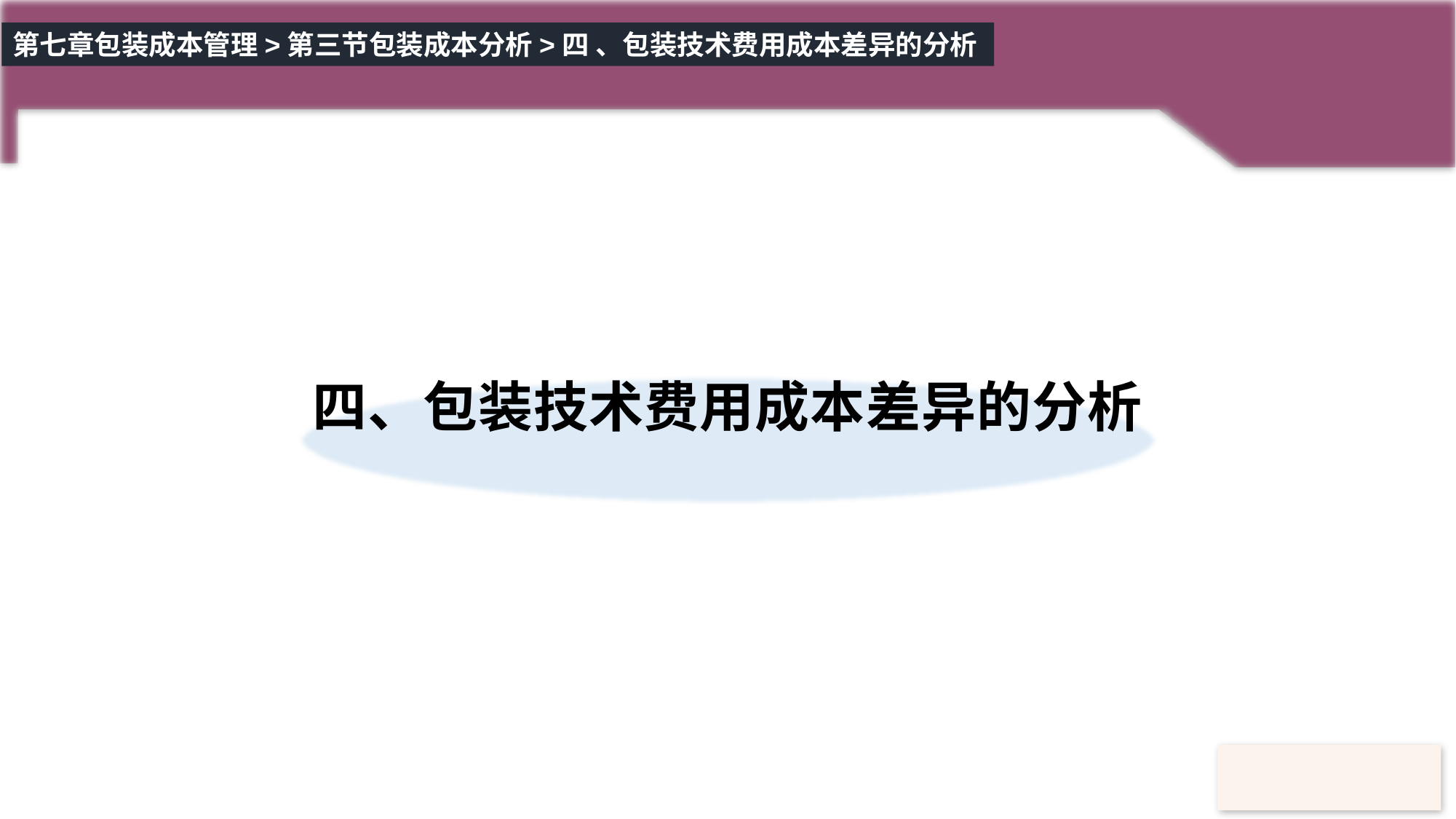

第七章包装成本管理>第三节包装成本分析>四 、包装技术费用成本差异的分析
# 四、包装技术费用成本差异的分析